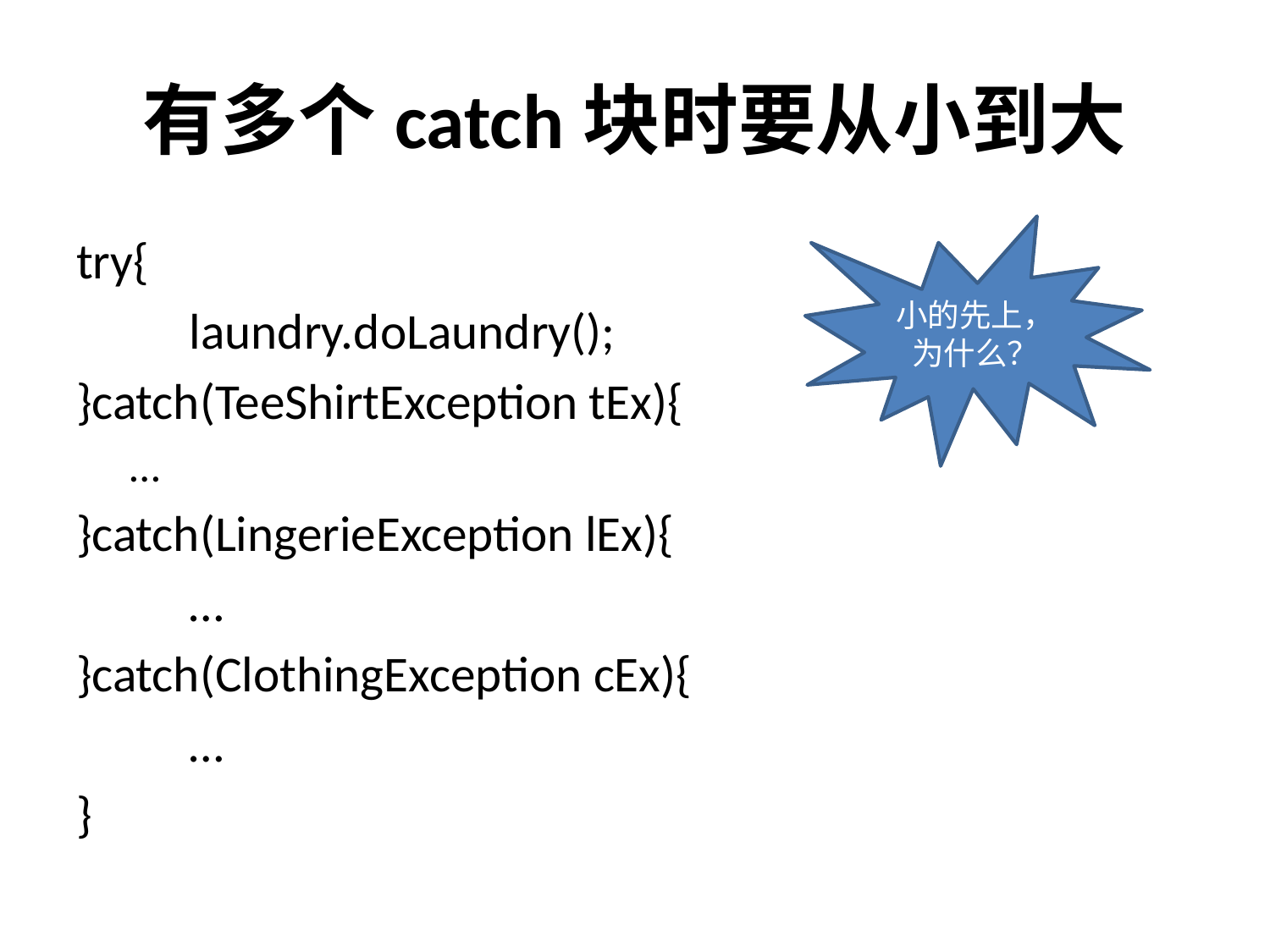

# 有多个catch块时要从小到大
小的先上，
为什么？
try{
	laundry.doLaundry();
}catch(TeeShirtException tEx){
…
}catch(LingerieException lEx){
	…
}catch(ClothingException cEx){
	…
}